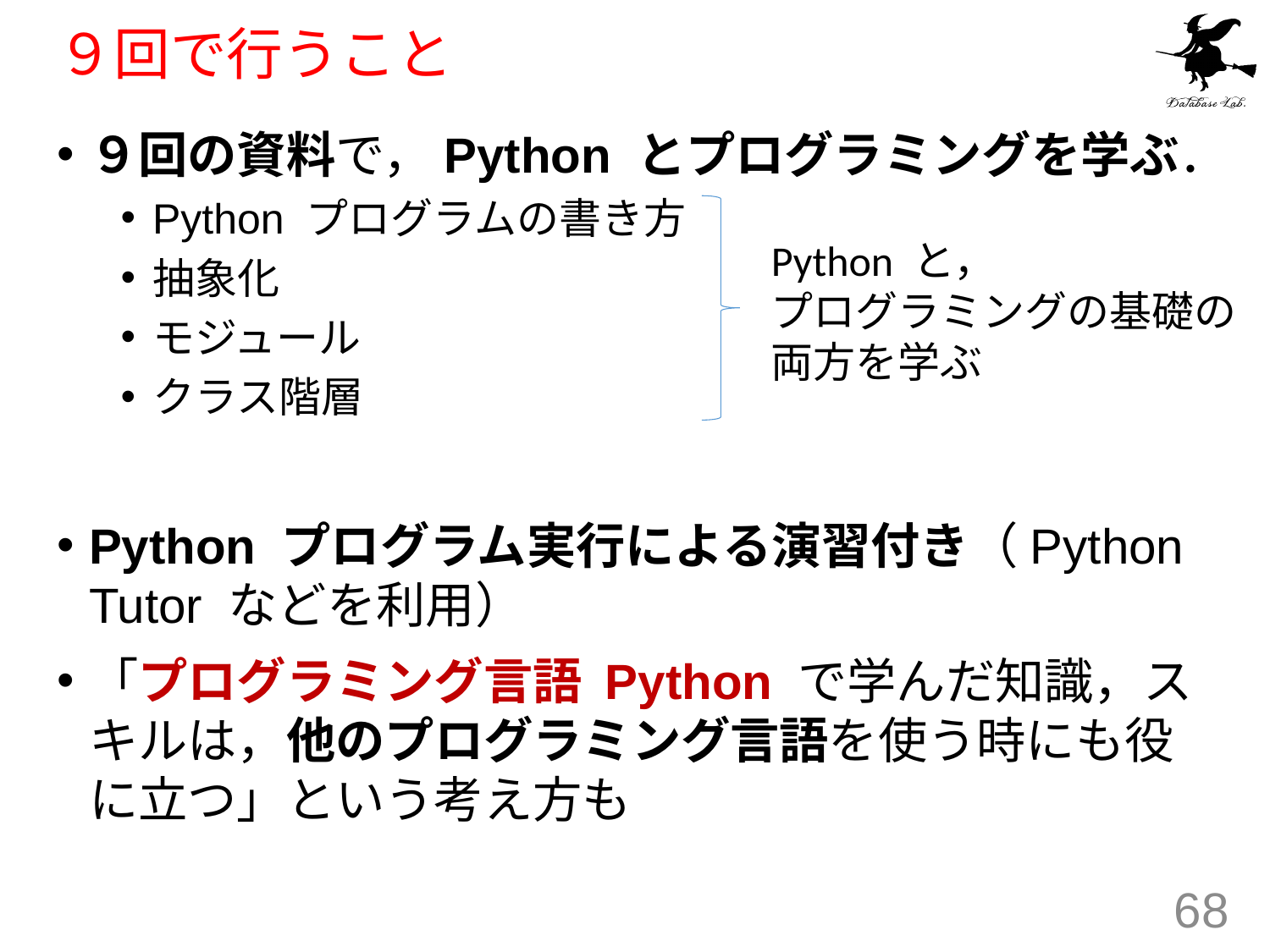

# ９回で行うこと
９回の資料で，Python とプログラミングを学ぶ．
Python プログラムの書き方
抽象化
モジュール
クラス階層

Python プログラム実行による演習付き（Python Tutor などを利用）
「プログラミング言語 Python で学んだ知識，スキルは，他のプログラミング言語を使う時にも役に立つ」という考え方も

Python と，
プログラミングの基礎の
両方を学ぶ
68